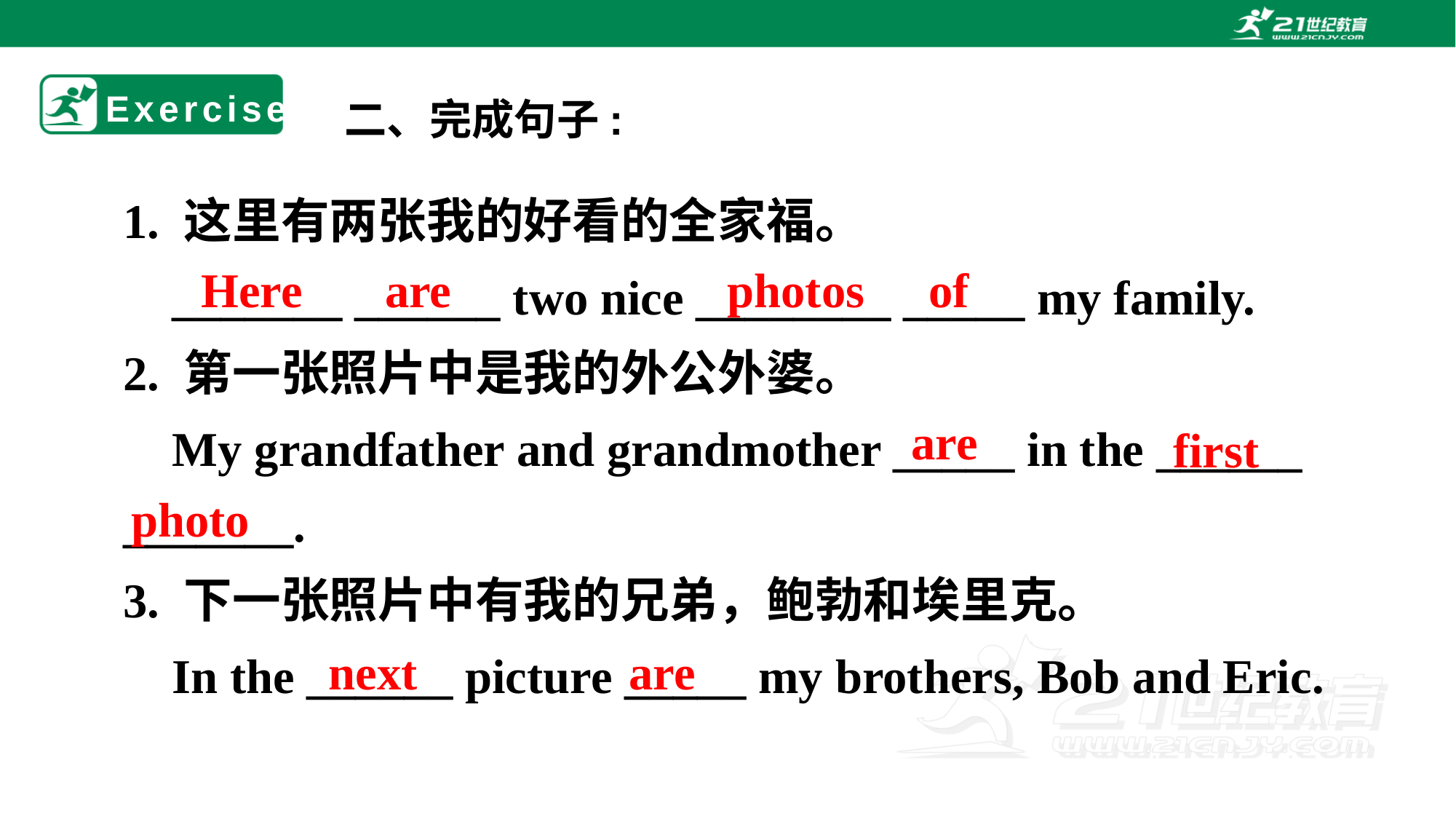

# Exercise
二、完成句子:
1. 这里有两张我的好看的全家福。
    _______ ______ two nice ________ _____ my family.
2. 第一张照片中是我的外公外婆。
    My grandfather and grandmother _____ in the ______ _______.
3. 下一张照片中有我的兄弟，鲍勃和埃里克。
    In the ______ picture _____ my brothers, Bob and Eric.
photos
of
Here
are
are
first
photo
next
are